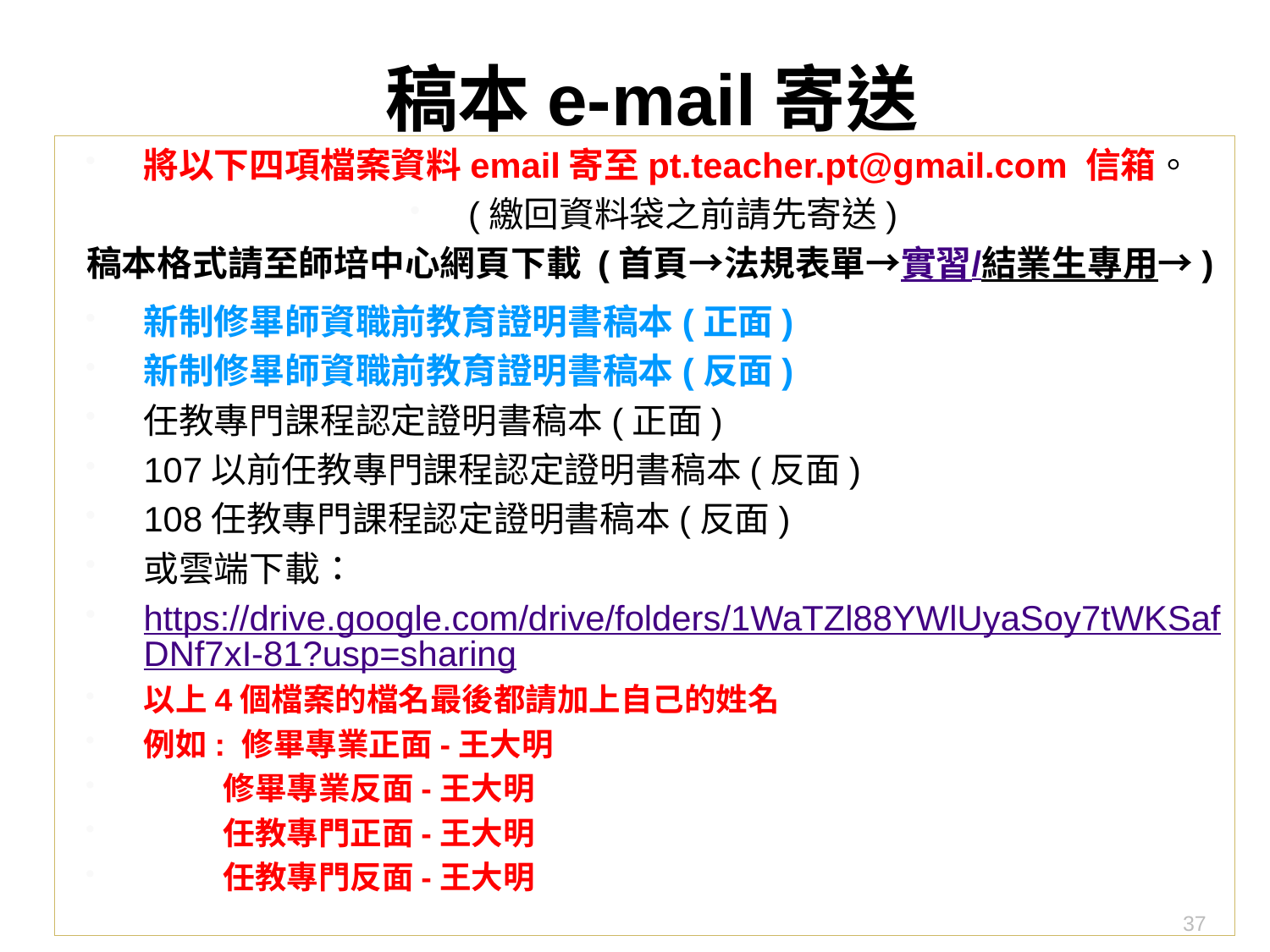

# 稿本e-mail寄送
將以下四項檔案資料email寄至pt.teacher.pt@gmail.com 信箱。
(繳回資料袋之前請先寄送)
稿本格式請至師培中心網頁下載 (首頁→法規表單→實習/結業生專用→)
新制修畢師資職前教育證明書稿本(正面)
新制修畢師資職前教育證明書稿本(反面)
任教專門課程認定證明書稿本(正面)
107以前任教專門課程認定證明書稿本(反面)
108任教專門課程認定證明書稿本(反面)
或雲端下載：
https://drive.google.com/drive/folders/1WaTZl88YWlUyaSoy7tWKSafDNf7xI-81?usp=sharing
以上4個檔案的檔名最後都請加上自己的姓名
例如: 修畢專業正面-王大明
          修畢專業反面-王大明
          任教專門正面-王大明
          任教專門反面-王大明

37